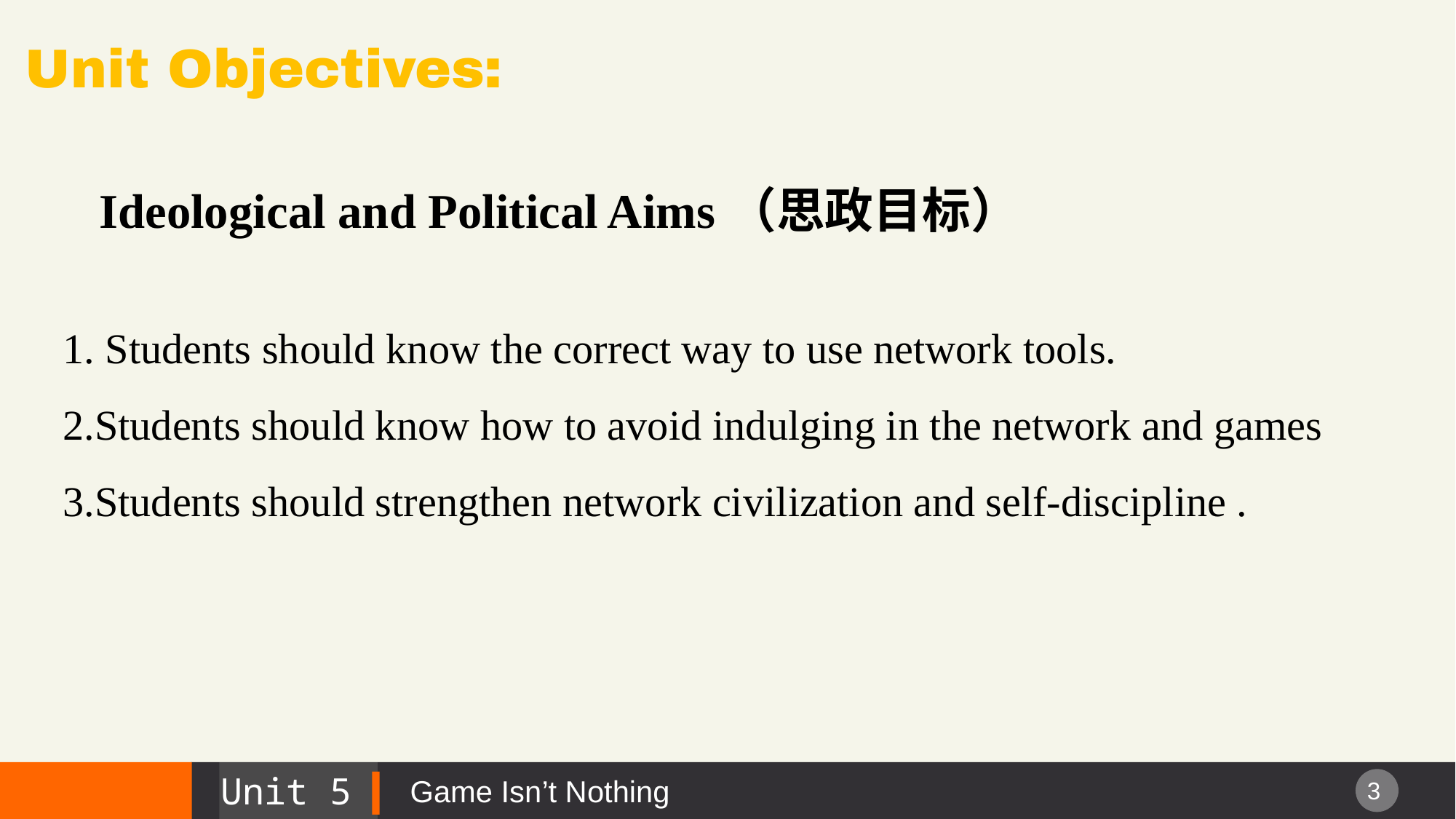

Unit Objectives:
   Ideological and Political Aims（思政目标）

1. Students should know the correct way to use network tools.
2.Students should know how to avoid indulging in the network and games
3.Students should strengthen network civilization and self-discipline .